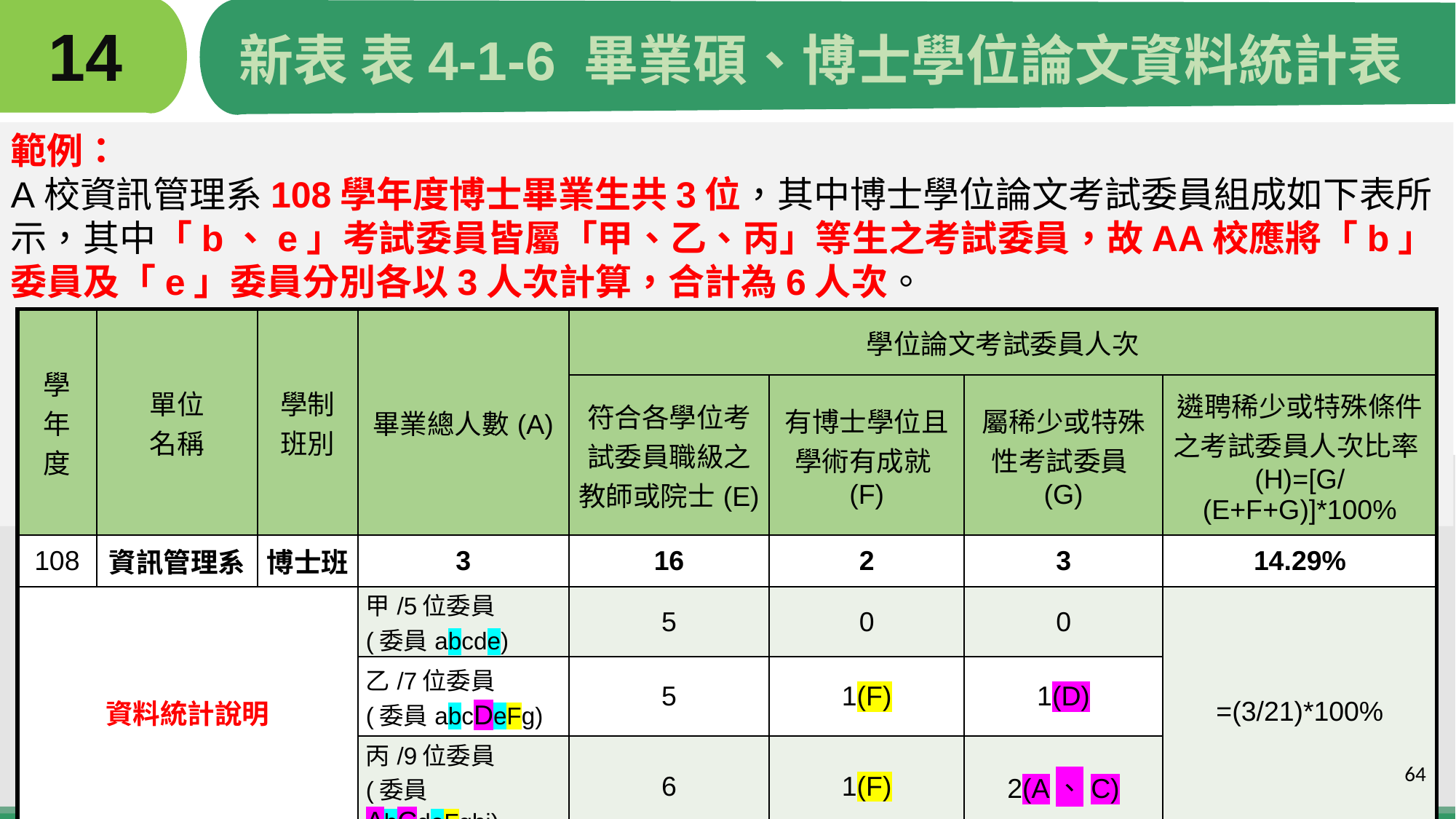

# 14
新表 表4-1-6 畢業碩、博士學位論文資料統計表
範例：
A校資訊管理系108學年度博士畢業生共3位，其中博士學位論文考試委員組成如下表所示，其中「b、e」考試委員皆屬「甲、乙、丙」等生之考試委員，故AA校應將「b」委員及「e」委員分別各以3人次計算，合計為6人次。

| 學 年 度 | 單位 名稱 | 學制 班別 | 畢業總人數(A) | 學位論文考試委員人次 |  |  |  |
| --- | --- | --- | --- | --- | --- | --- | --- |
|  |  |  |  | 符合各學位考試委員職級之教師或院士(E) | 有博士學位且學術有成就(F) | 屬稀少或特殊性考試委員(G) | 遴聘稀少或特殊條件之考試委員人次比率(H)=[G/(E+F+G)]\*100% |
| 108 | 資訊管理系 | 博士班 | 3 | 16 | 2 | 3 | 14.29% |
| 資料統計說明 |  |  | 甲/5位委員 (委員abcde) | 5 | 0 | 0 | =(3/21)\*100% |
|  |  |  | 乙/7位委員 (委員abcDeFg) | 5 | 1(F) | 1(D) |  |
|  |  |  | 丙/9位委員 (委員AbCdeFghi) | 6 | 1(F) | 2(A、C) |  |
64